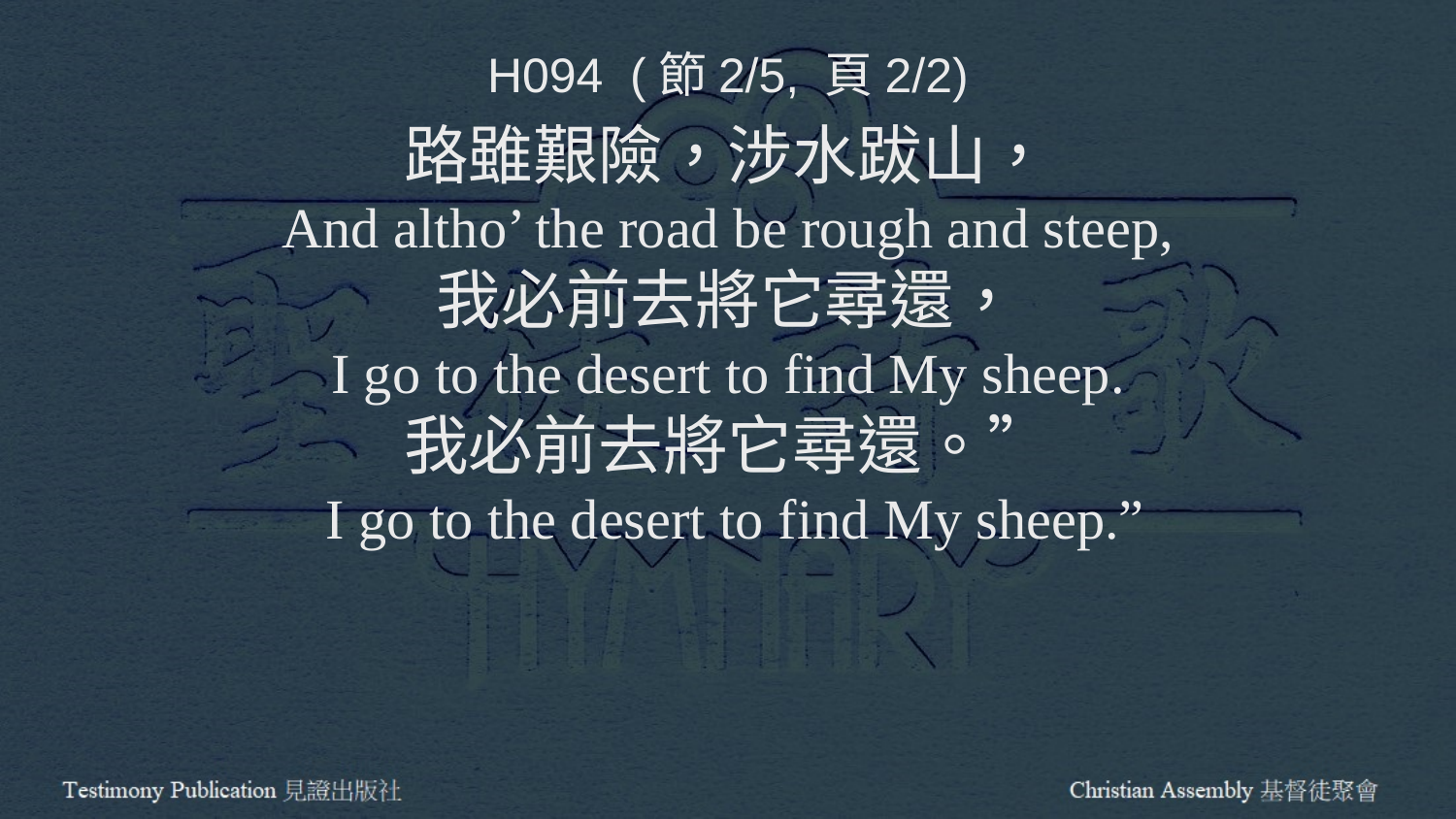

H094  (節2/5, 頁2/2)
路雖艱險，涉水跋山，
And altho’ the road be rough and steep,
我必前去將它尋還，
I go to the desert to find My sheep.
我必前去將它尋還。”
 I go to the desert to find My sheep.”